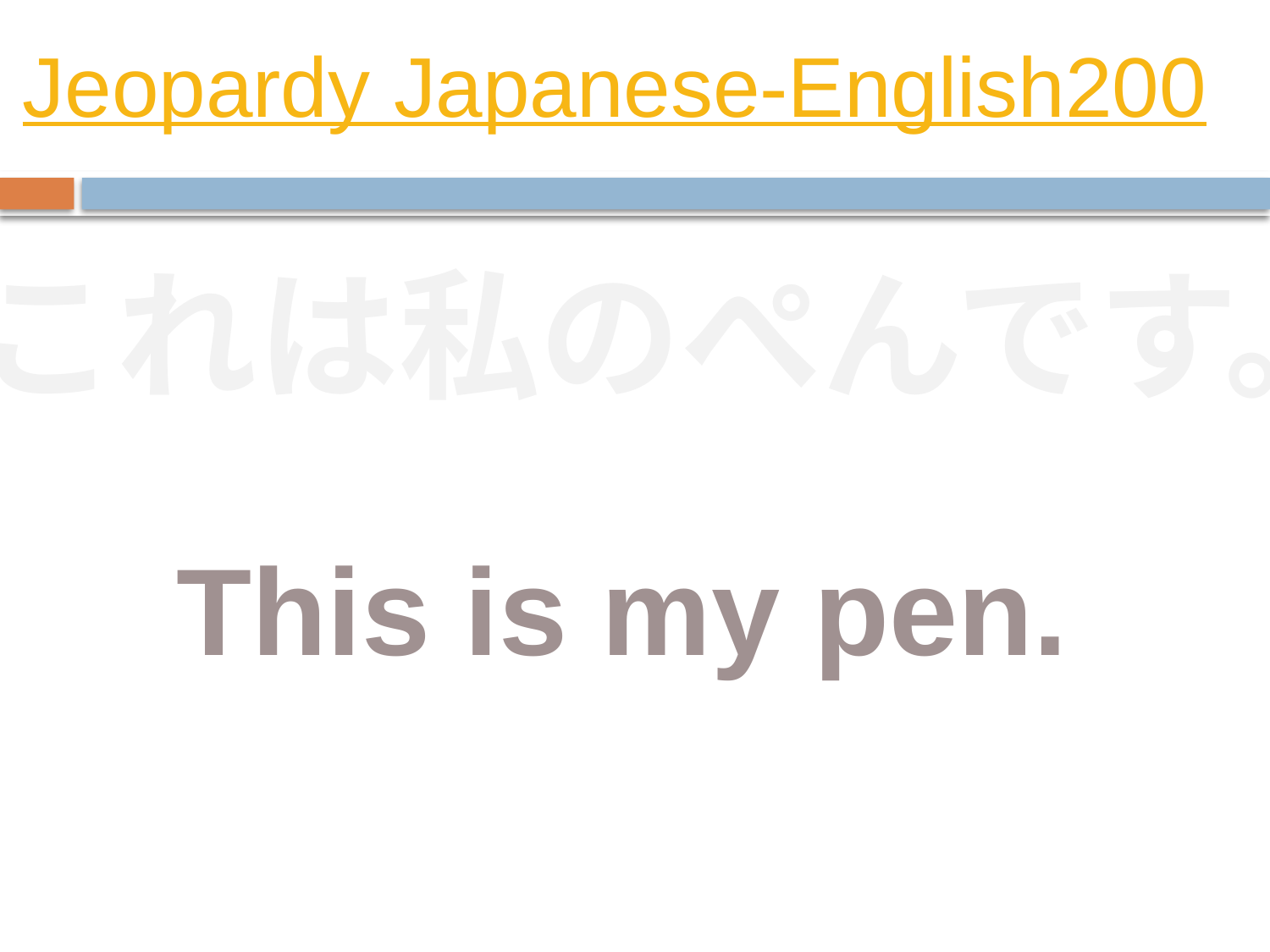

# Jeopardy Japanese-English200
これは私のぺんです。
This is my pen.